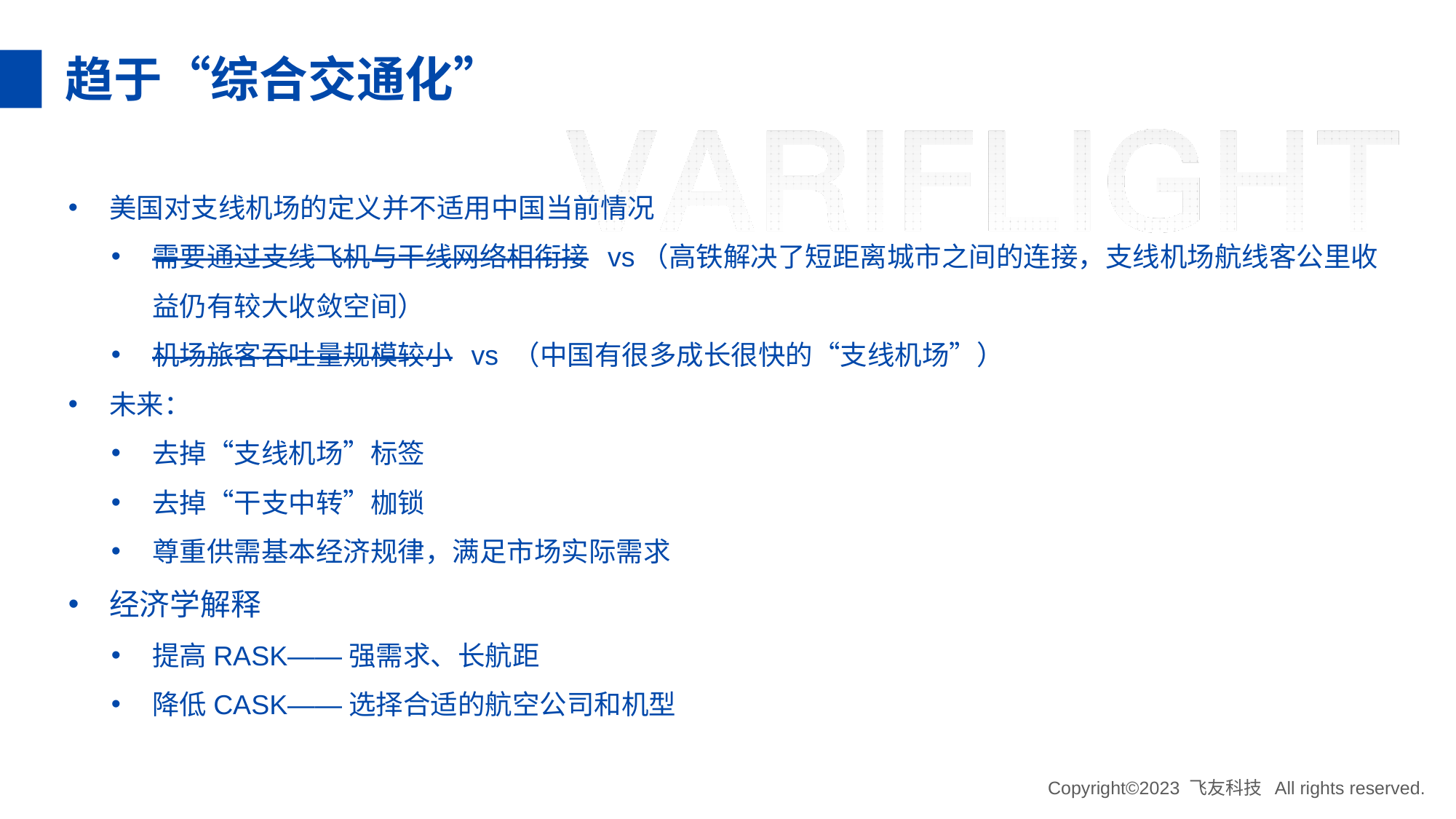

趋于“综合交通化”
美国对支线机场的定义并不适用中国当前情况
需要通过支线飞机与干线网络相衔接  vs（高铁解决了短距离城市之间的连接，支线机场航线客公里收益仍有较大收敛空间）
机场旅客吞吐量规模较小  vs （中国有很多成长很快的“支线机场”）
未来：
去掉“支线机场”标签
去掉“干支中转”枷锁
尊重供需基本经济规律，满足市场实际需求
经济学解释
提高RASK——强需求、长航距
降低CASK——选择合适的航空公司和机型